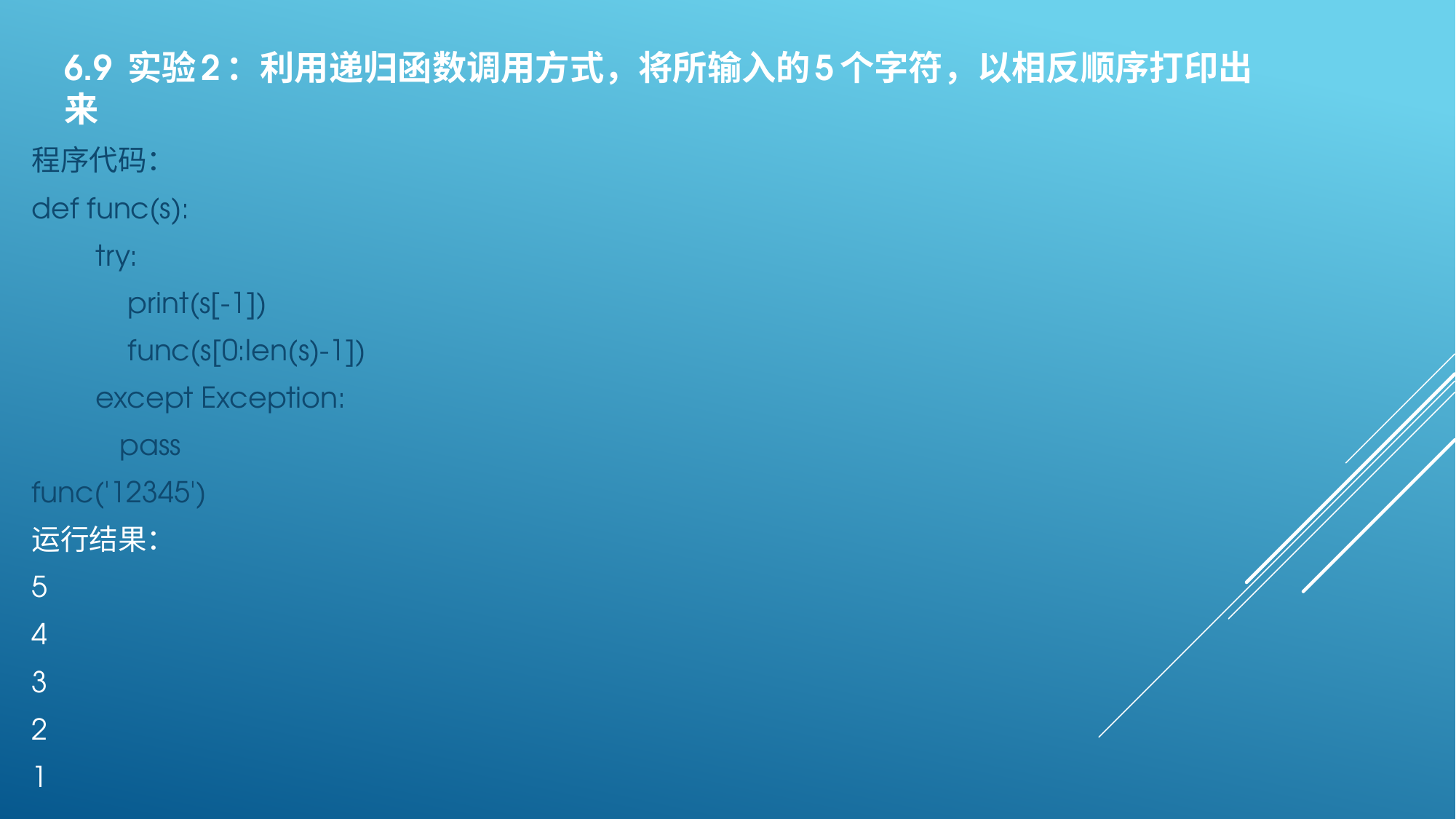

# 6.9 实验2：利用递归函数调用方式，将所输入的5个字符，以相反顺序打印出来
程序代码：
def func(s):
        try:
            print(s[-1])
            func(s[0:len(s)-1])
        except Exception:
           pass
func('12345')
运行结果：
5
4
3
2
1